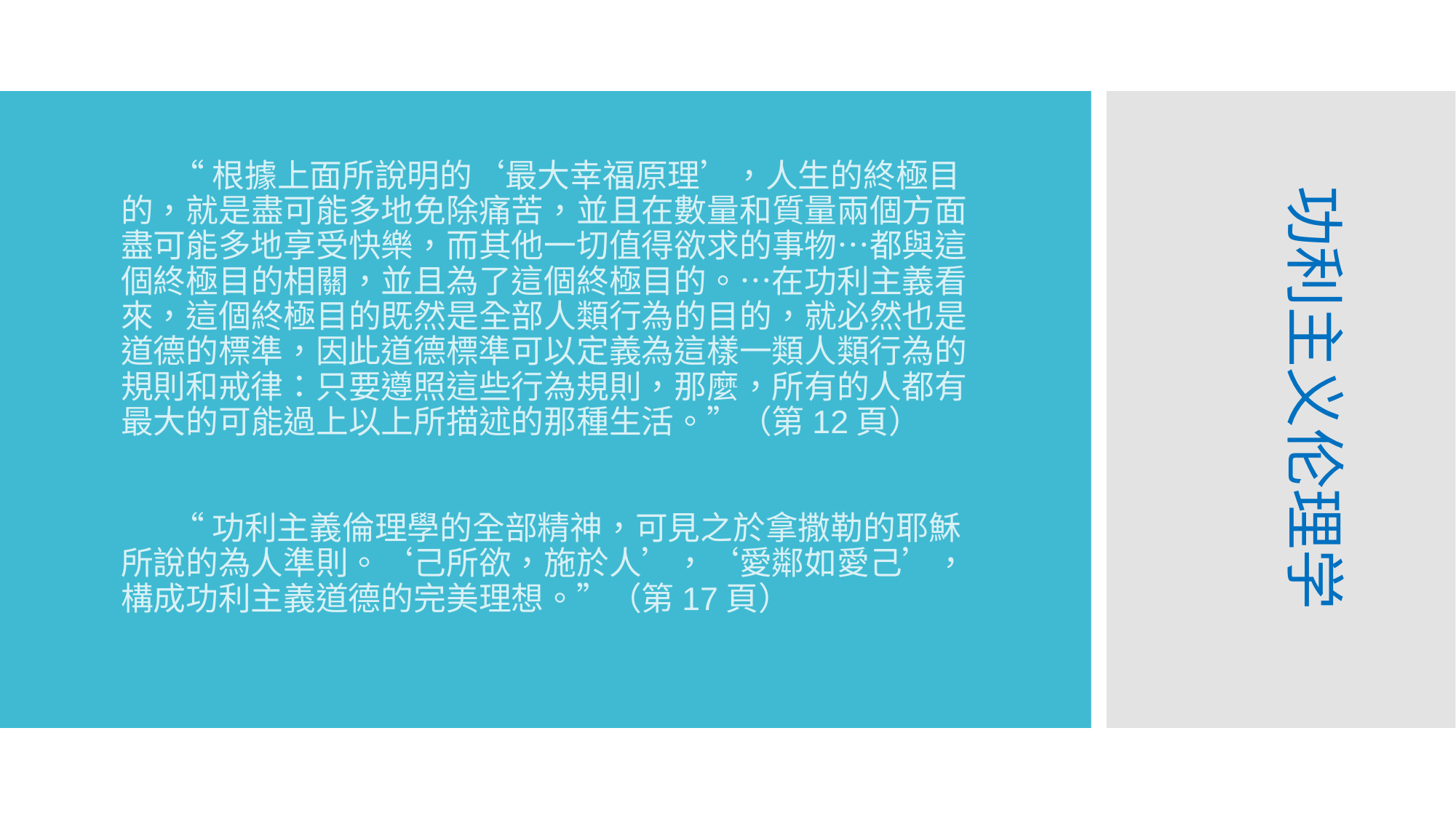

“根據上面所說明的‘最大幸福原理’，人生的終極目的，就是盡可能多地免除痛苦，並且在數量和質量兩個方面盡可能多地享受快樂，而其他一切值得欲求的事物…都與這個終極目的相關，並且為了這個終極目的。…在功利主義看來，這個終極目的既然是全部人類行為的目的，就必然也是道德的標準，因此道德標準可以定義為這樣一類人類行為的規則和戒律：只要遵照這些行為規則，那麼，所有的人都有最大的可能過上以上所描述的那種生活。”（第12頁）

       “功利主義倫理學的全部精神，可見之於拿撒勒的耶穌所說的為人準則。‘己所欲，施於人’，‘愛鄰如愛己’，構成功利主義道德的完美理想。”（第17頁）

功利主义伦理学